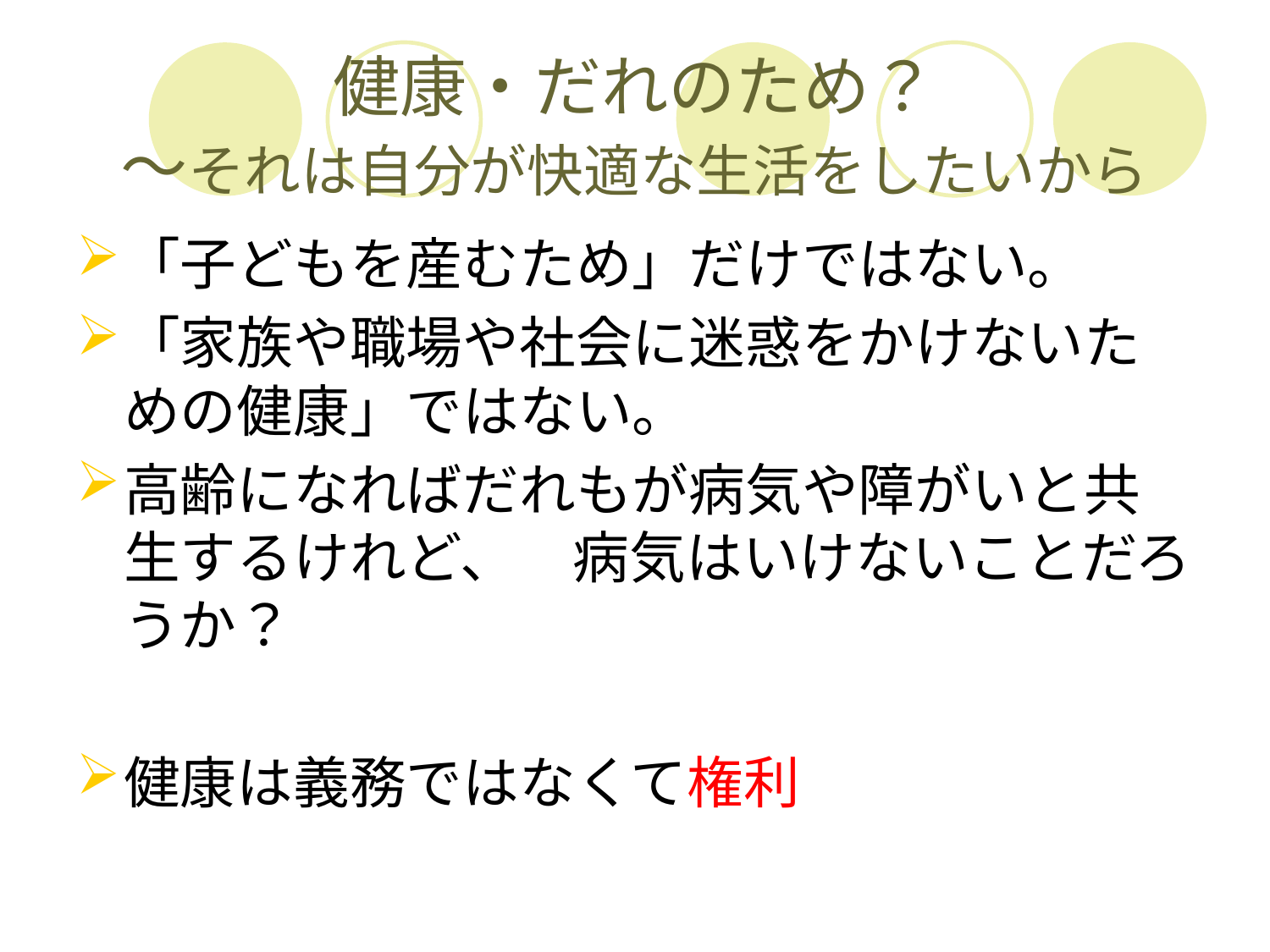

# 健康・だれのため？ ～それは自分が快適な生活をしたいから
「子どもを産むため」だけではない。
「家族や職場や社会に迷惑をかけないための健康」ではない。
高齢になればだれもが病気や障がいと共生するけれど、　病気はいけないことだろうか？

健康は義務ではなくて権利